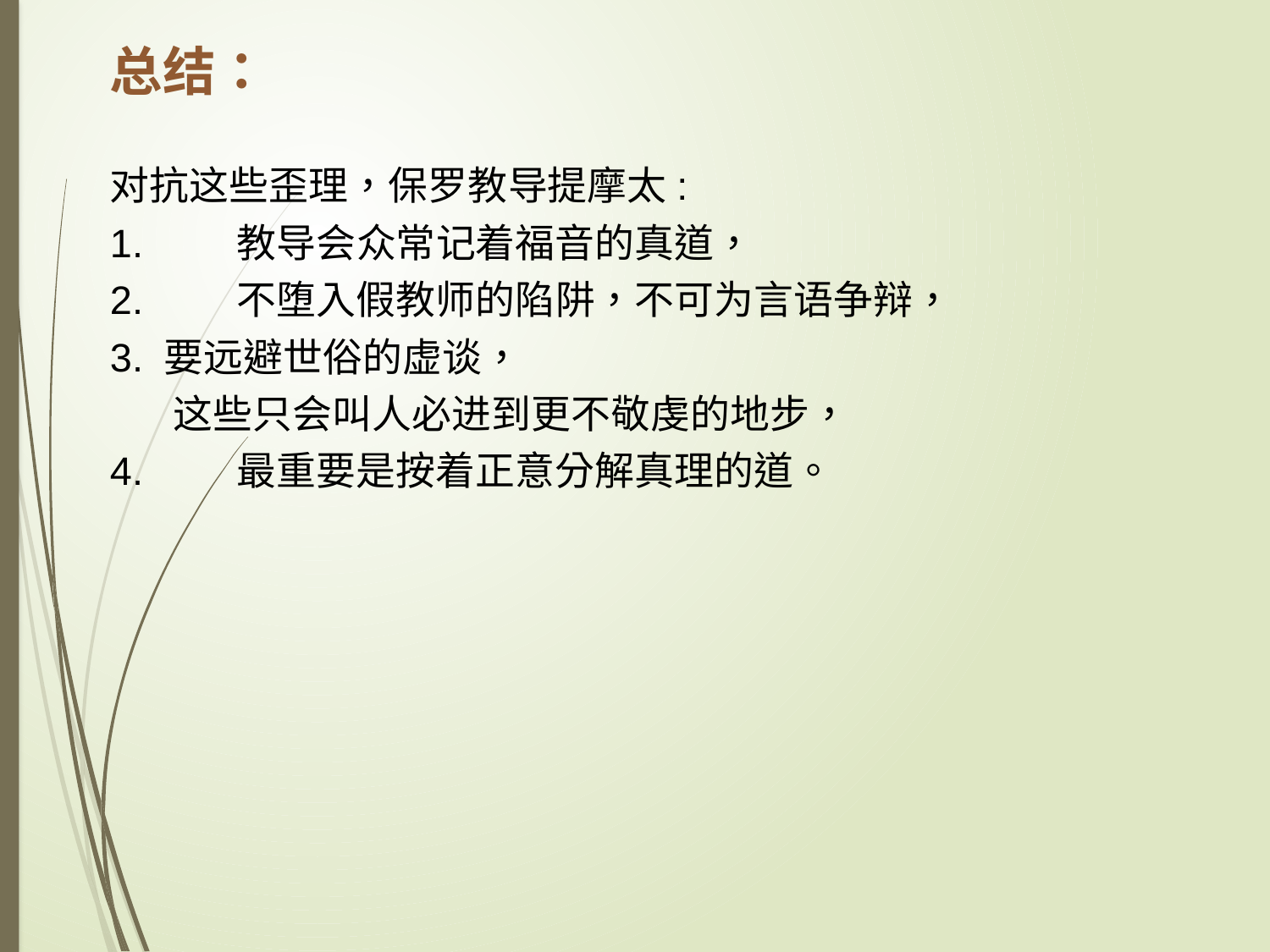

总结：‪
对抗这些歪理，保罗教导提摩太:
1.	教导会众常记着福音的真道，
2.	不堕入假教师的陷阱，不可为言语争辩，
要远避世俗的虚谈，
      这些只会叫人必进到更不敬虔的地步，
4.	最重要是按着正意分解真理的道。